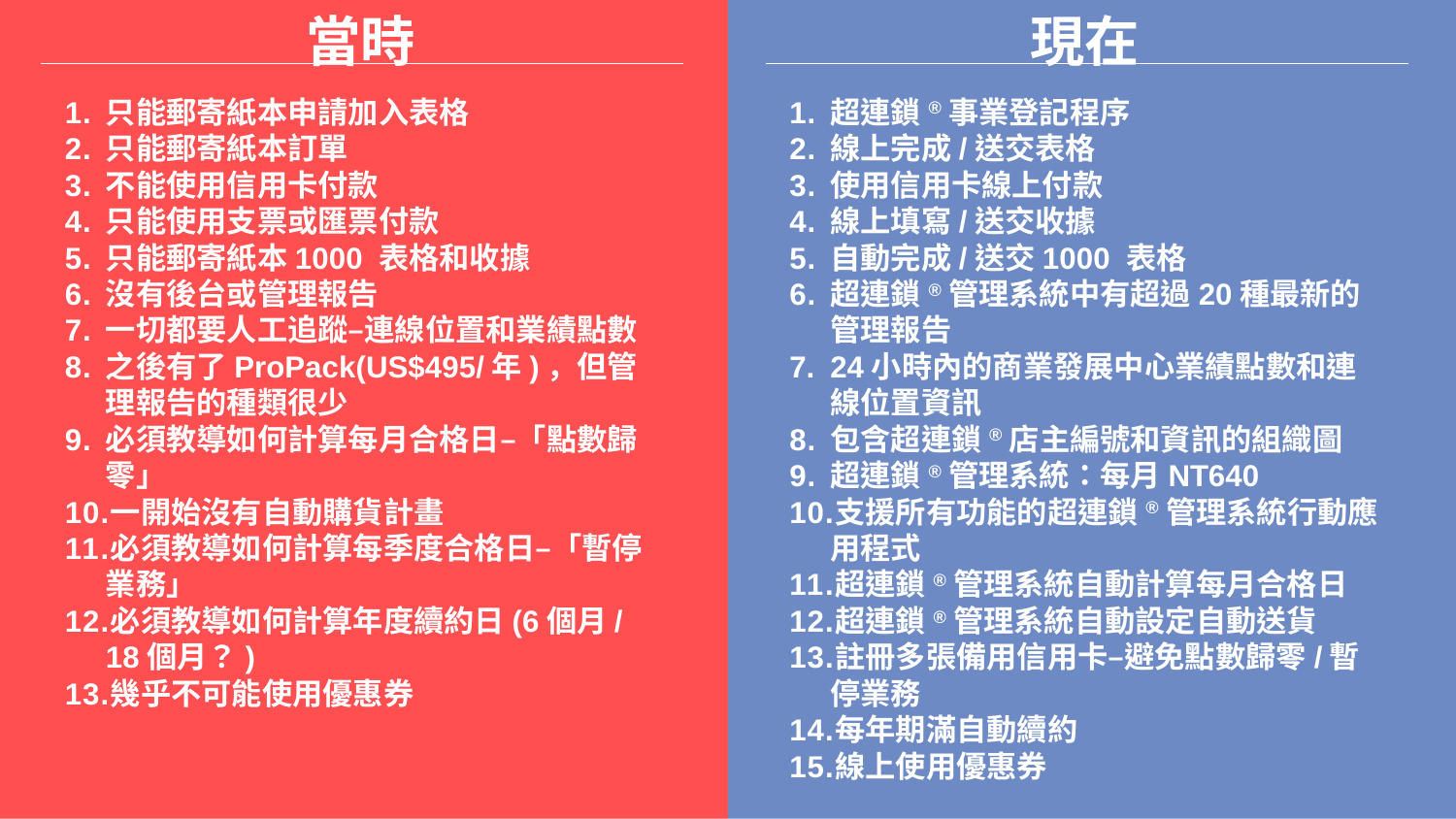

當時
現在
只能郵寄紙本申請加入表格
只能郵寄紙本訂單
不能使用信用卡付款
只能使用支票或匯票付款
只能郵寄紙本1000 表格和收據
沒有後台或管理報告
一切都要人工追蹤–連線位置和業績點數
之後有了ProPack(US$495/年)，但管理報告的種類很少
必須教導如何計算每月合格日–「點數歸零」
一開始沒有自動購貨計畫
必須教導如何計算每季度合格日–「暫停業務」
必須教導如何計算年度續約日(6個月/18個月？)
幾乎不可能使用優惠券
超連鎖®事業登記程序
線上完成/送交表格
使用信用卡線上付款
線上填寫/送交收據
自動完成/送交1000 表格
超連鎖®管理系統中有超過20種最新的管理報告
24小時內的商業發展中心業績點數和連線位置資訊
包含超連鎖®店主編號和資訊的組織圖
超連鎖®管理系統：每月NT640
支援所有功能的超連鎖®管理系統行動應用程式
超連鎖®管理系統自動計算每月合格日
超連鎖®管理系統自動設定自動送貨
註冊多張備用信用卡–避免點數歸零/暫停業務
每年期滿自動續約
線上使用優惠券